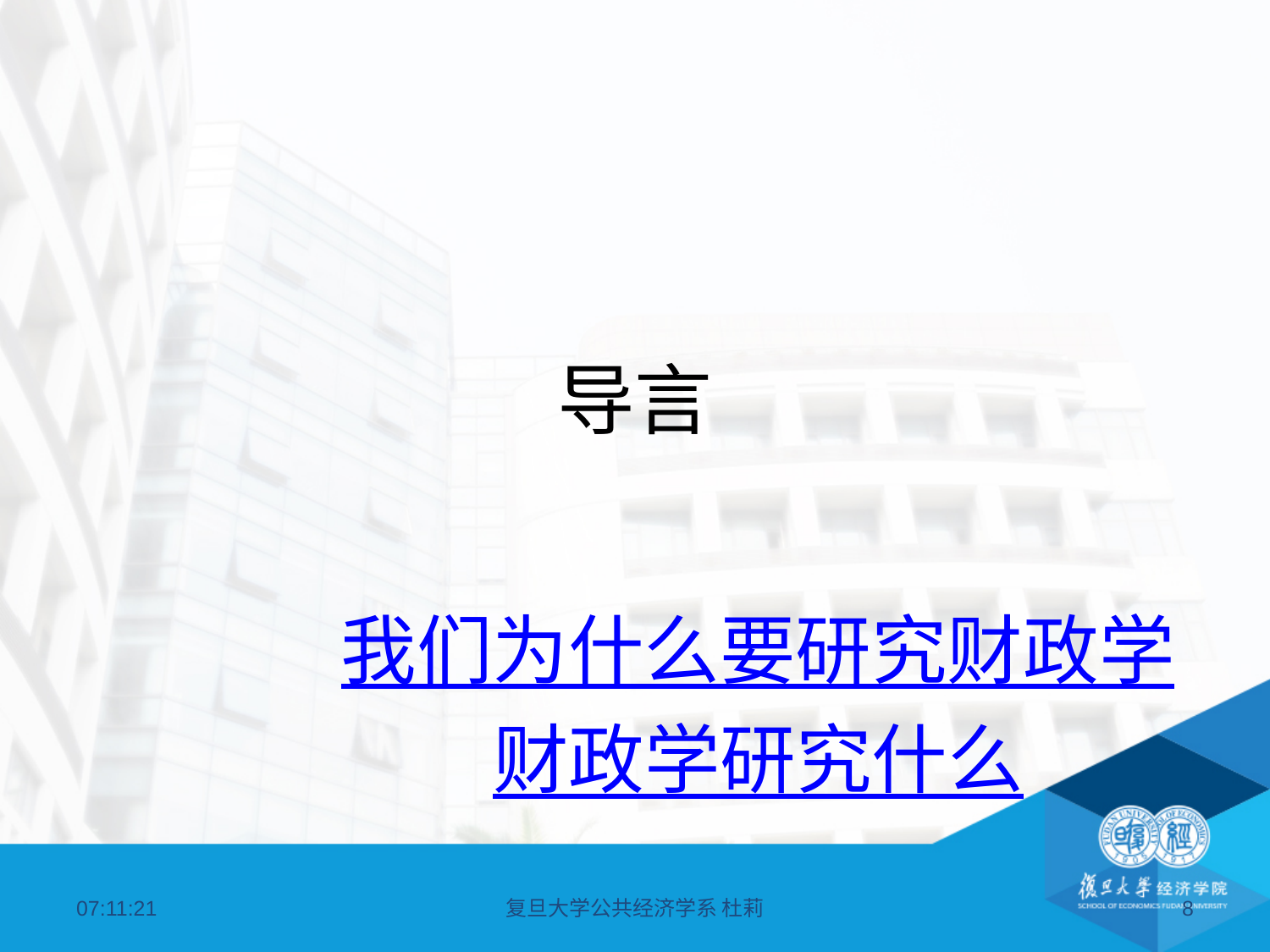

# 导言
我们为什么要研究财政学财政学研究什么

07:11:21
复旦大学公共经济学系 杜莉
8